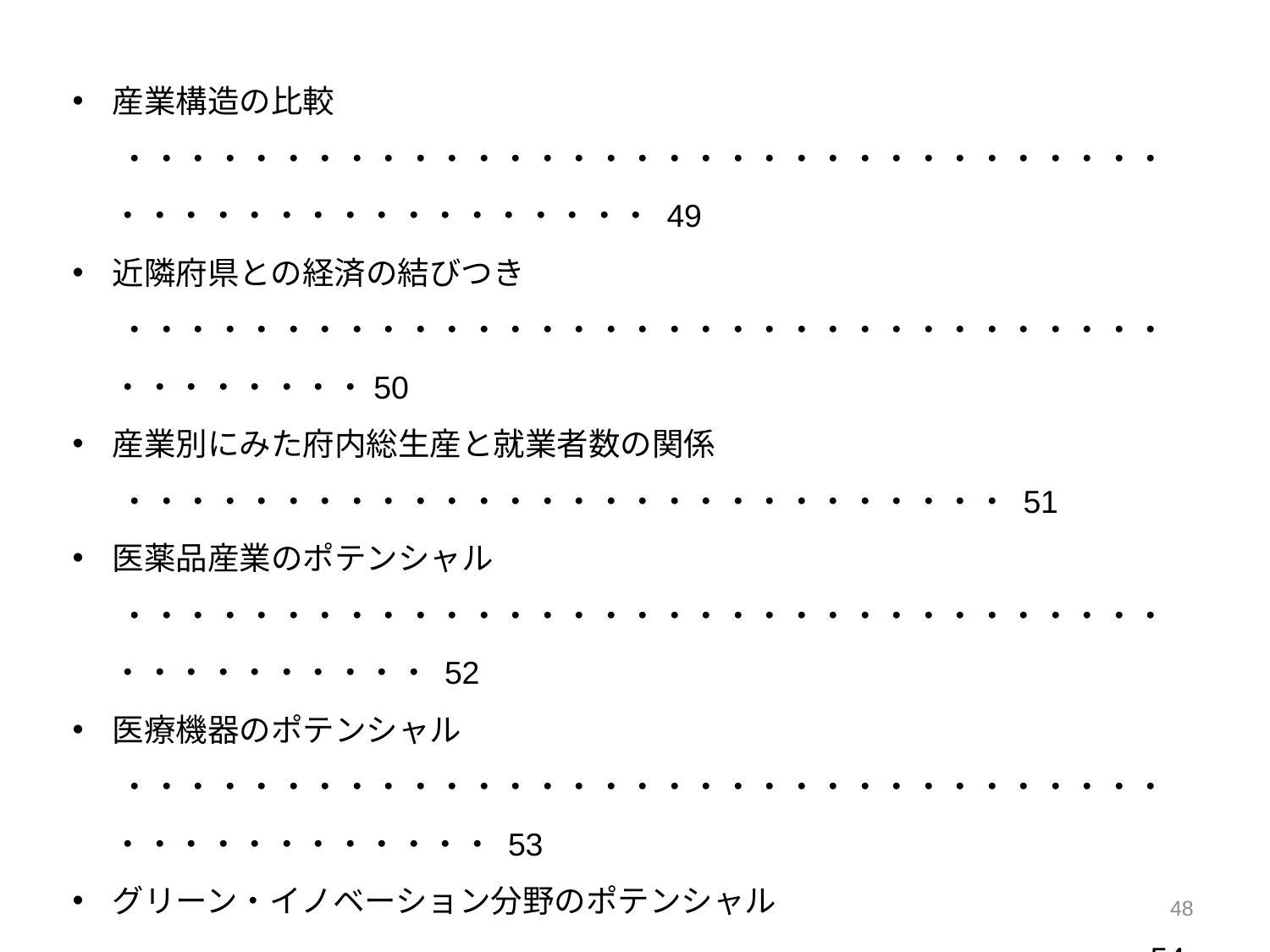

産業構造の比較 ・・・・・・・・・・・・・・・・・・・・・・・・・・・・・・・・・・・・・・・・・・・・・・・・・・ 49
近隣府県との経済の結びつき ・・・・・・・・・・・・・・・・・・・・・・・・・・・・・・・・・・・・・・・・・50
産業別にみた府内総生産と就業者数の関係 ・・・・・・・・・・・・・・・・・・・・・・・・・・・・ 51
医薬品産業のポテンシャル ・・・・・・・・・・・・・・・・・・・・・・・・・・・・・・・・・・・・・・・・・・・ 52
医療機器のポテンシャル ・・・・・・・・・・・・・・・・・・・・・・・・・・・・・・・・・・・・・・・・・・・・・ 53
グリーン・イノベーション分野のポテンシャル ・・・・・・・・・・・・・・・・・・・・・・・・・・・・・・・・ 54
リチウムイオン電池のポテンシャル  ・・・・・・・・・・・・・・・・・・・・・・・・・・・・・・・・・・・・・・ 55
スタートアップの動き  ・・・・・・・・・・・・・・・・・・・・・・・・・・・・・・・・・・・・・・・・・・・・・・・・ 56
開業率・廃業率 ・・・・・・・・・・・・・・・・・・・・・・・・・・・・・・・・・・・・・・・・・・・・・・・・・・・ 57
ベンチャー企業 ・・・・・・・・・・・・・・・・・・・・・・・・・・・・・・・・・・・・・・・・・・・・・・・・・・・・・58
大学の集積 ・・・・・・・・・・・・・・・・・・・・・・・・・・・・・・・・・・・・・・・・・・・・・・・・・・・・・・・59
研究機関のポテンシャル ・・・・・・・・・・・・・・・・・・・・・・・・・・・・・・・・・・・・・・・・・・・・・ 60
国際金融センター都市ランキング ・・・・・・・・・・・・・・・・・・・・・・・・・・・・・・・・・・・・・・・61
ベンチャーキャピタル投資の国際比較 ・・・・・・・・・・・・・・・・・・・・・・・・・・・・・・・・・・・・62
48